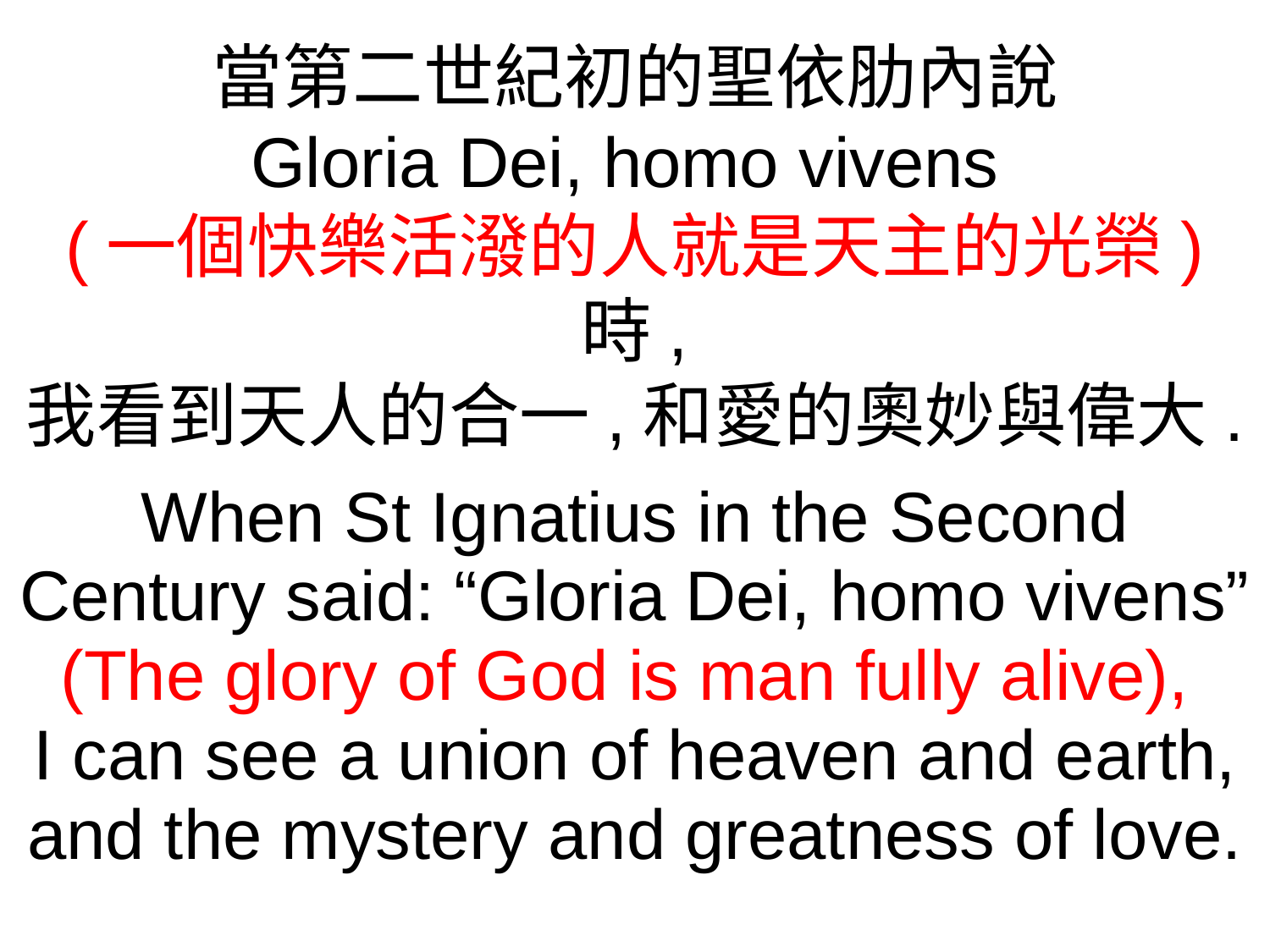

當第二世紀初的聖依肋內說
Gloria Dei, homo vivens
(一個快樂活潑的人就是天主的光榮) 時,
我看到天人的合一,和愛的奧妙與偉大.
When St Ignatius in the Second Century said: “Gloria Dei, homo vivens” (The glory of God is man fully alive),
I can see a union of heaven and earth, and the mystery and greatness of love.